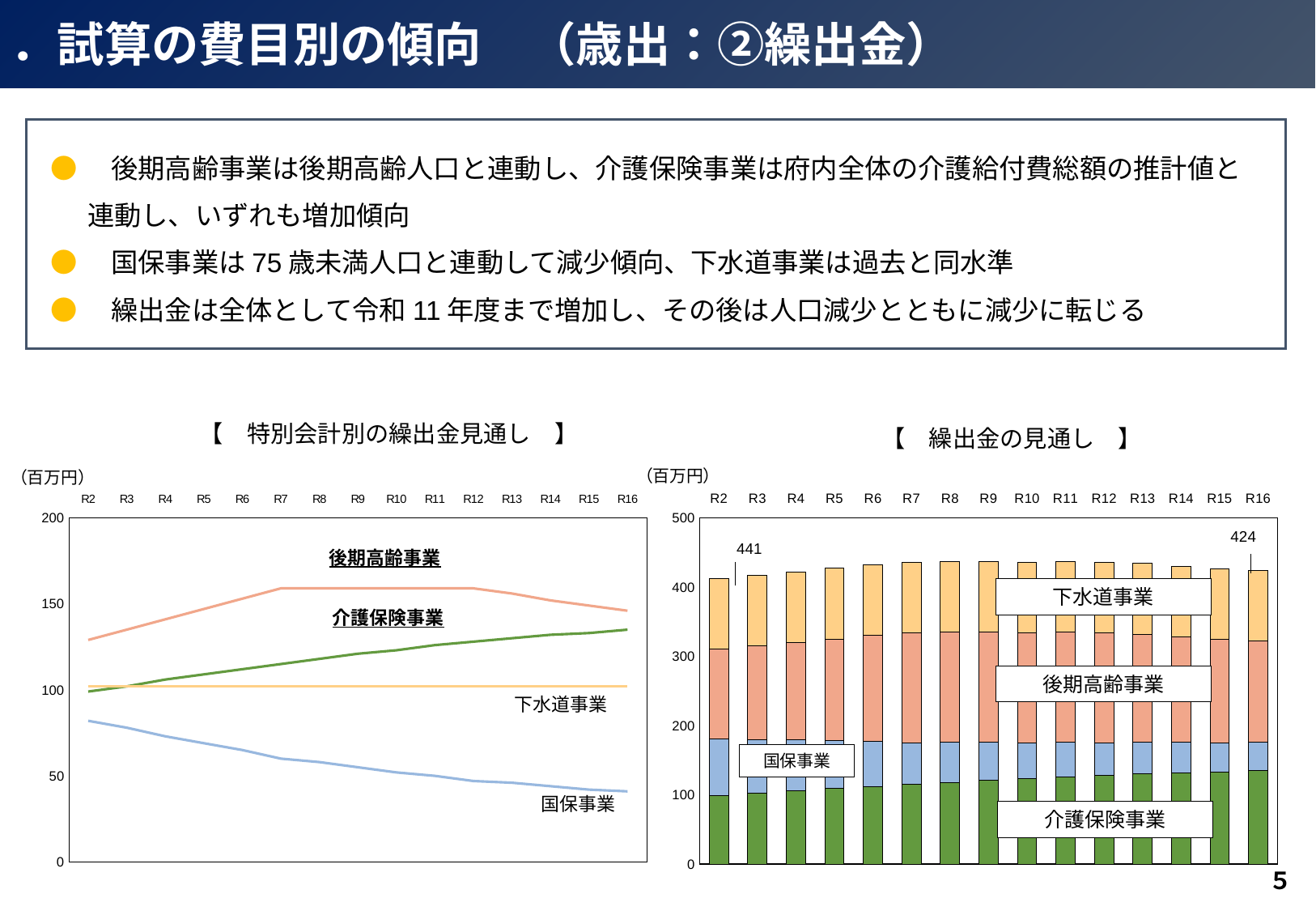

5．試算の費目別の傾向　（歳出：②繰出金）

●　後期高齢事業は後期高齢人口と連動し、介護保険事業は府内全体の介護給付費総額の推計値と
     連動し、いずれも増加傾向
●　国保事業は75歳未満人口と連動して減少傾向、下水道事業は過去と同水準
●　繰出金は全体として令和11年度まで増加し、その後は人口減少とともに減少に転じる
【　特別会計別の繰出金見通し　】
【　繰出金の見通し　】
（百万円）
（百万円）

[unsupported chart]

[unsupported chart]

424
441
後期高齢事業
下水道事業
介護保険事業
後期高齢事業
下水道事業
国保事業
国保事業
介護保険事業
５